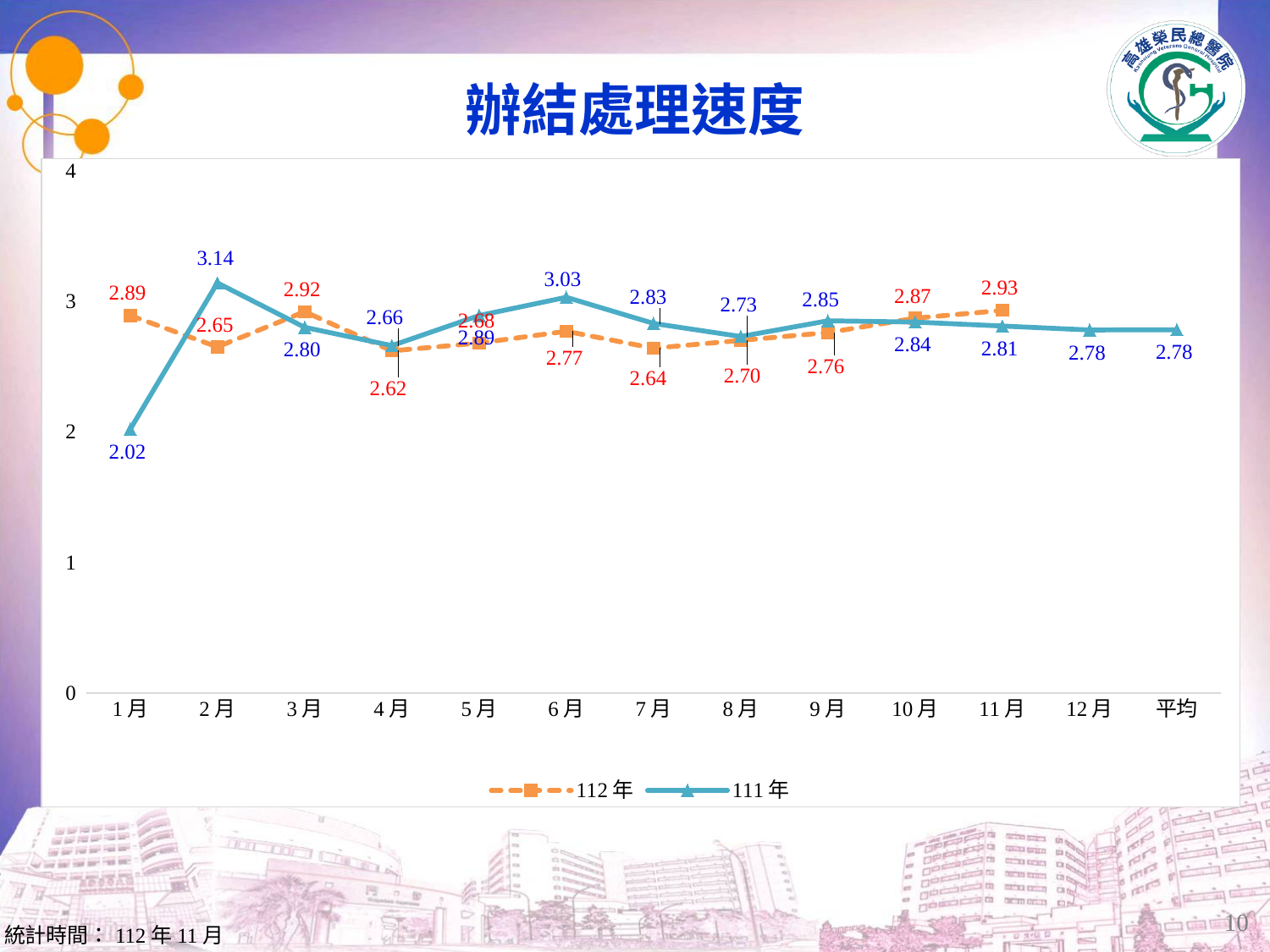

# 辦結處理速度

### Chart

| Category |  |  |
|---|---|---|
| 1月 | 2.8899999999999997 | 2.02 |
| 2月 | 2.65 | 3.14 |
| 3月 | 2.92 | 2.8 |
| 4月 | 2.62 | 2.66 |
| 5月 | 2.68 | 2.8899999999999997 |
| 6月 | 2.77 | 3.03 |
| 7月 | 2.64 | 2.8299999999999996 |
| 8月 | 2.7 | 2.73 |
| 9月 | 2.7600000000000002 | 2.8499999999999996 |
| 10月 | 2.8699999999999997 | 2.84 |
| 11月 | 2.9299999999999997 | 2.8099999999999996 |
| 12月 | None | 2.7800000000000002 |
| 平均 | None | 2.781666666666667 |
10
統計時間：112年11月